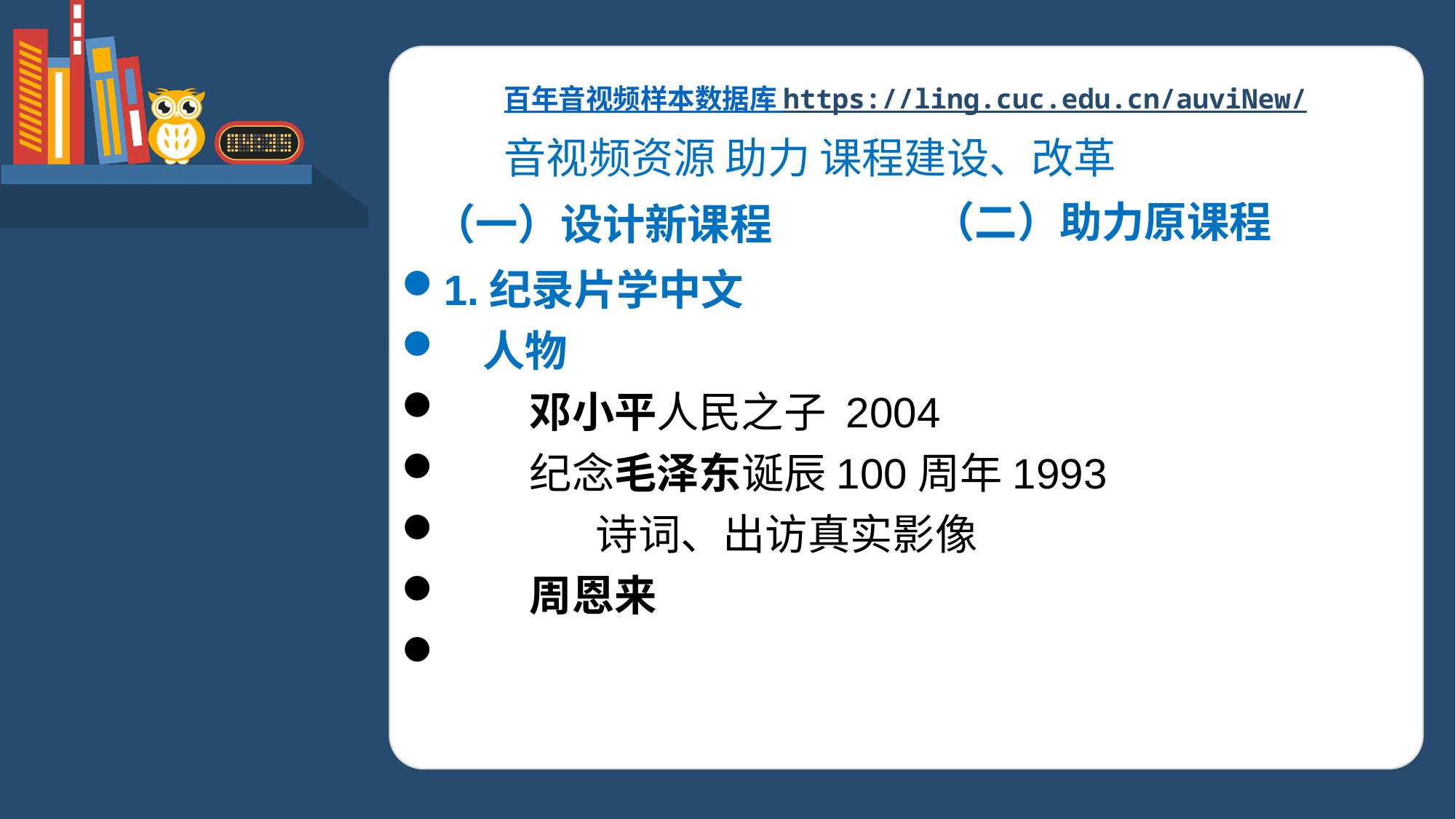

百年音视频样本数据库 https://ling.cuc.edu.cn/auviNew/
音视频资源 助力 课程建设、改革
（二）助力原课程
（一）设计新课程
1.纪录片学中文
   人物
        邓小平人民之子 2004
        纪念毛泽东诞辰100周年1993
               诗词、出访真实影像
        周恩来